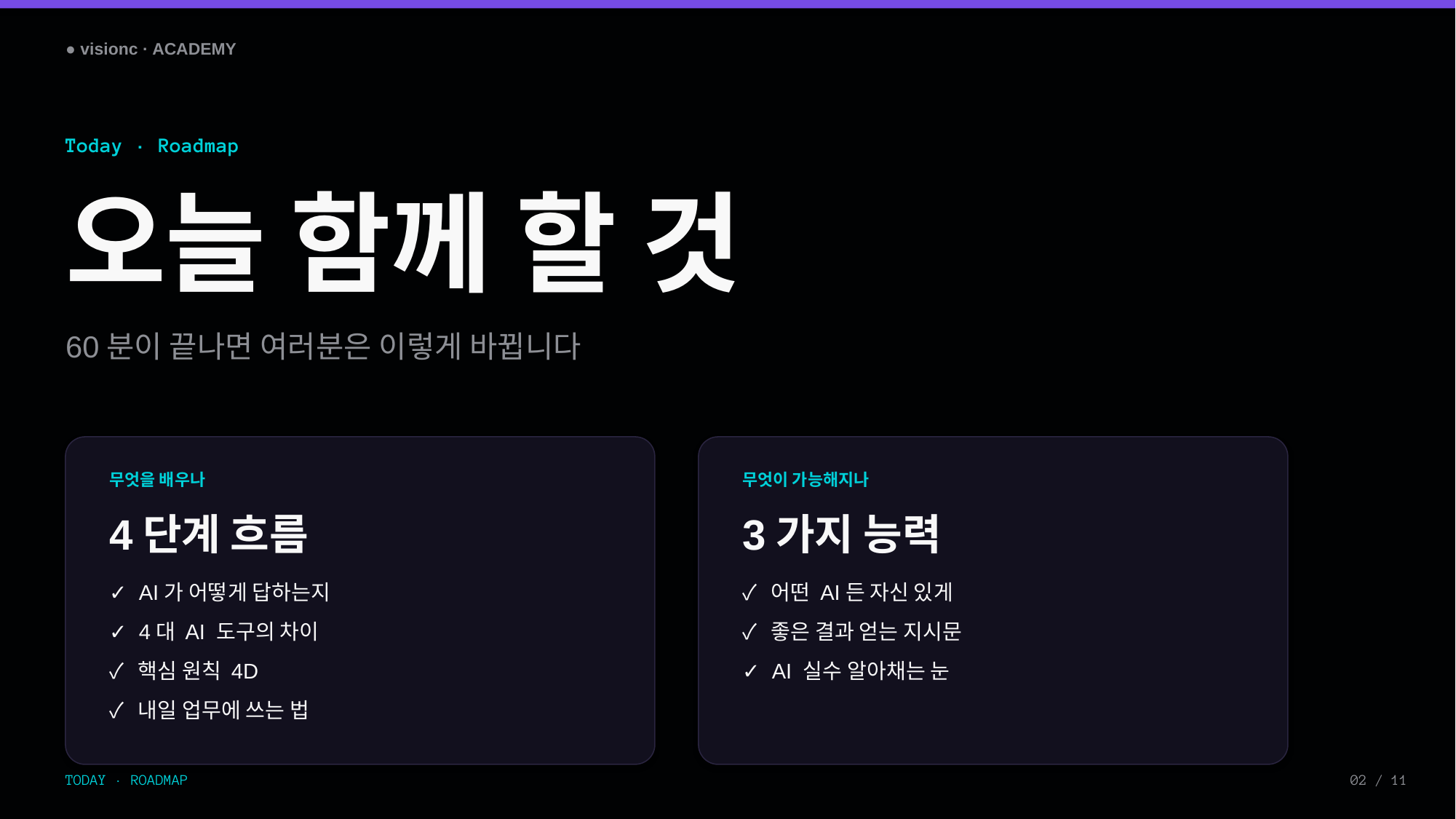

● visionc · ACADEMY
Today · Roadmap
오늘 함께 할 것
60분이 끝나면 여러분은 이렇게 바뀝니다

무엇을 배우나
무엇이 가능해지나
4단계 흐름
3가지 능력
✓  AI가 어떻게 답하는지
✓  어떤 AI든 자신 있게
✓  4대 AI 도구의 차이
✓  좋은 결과 얻는 지시문
✓  핵심 원칙 4D
✓  AI 실수 알아채는 눈
✓  내일 업무에 쓰는 법
TODAY · ROADMAP
02 / 11